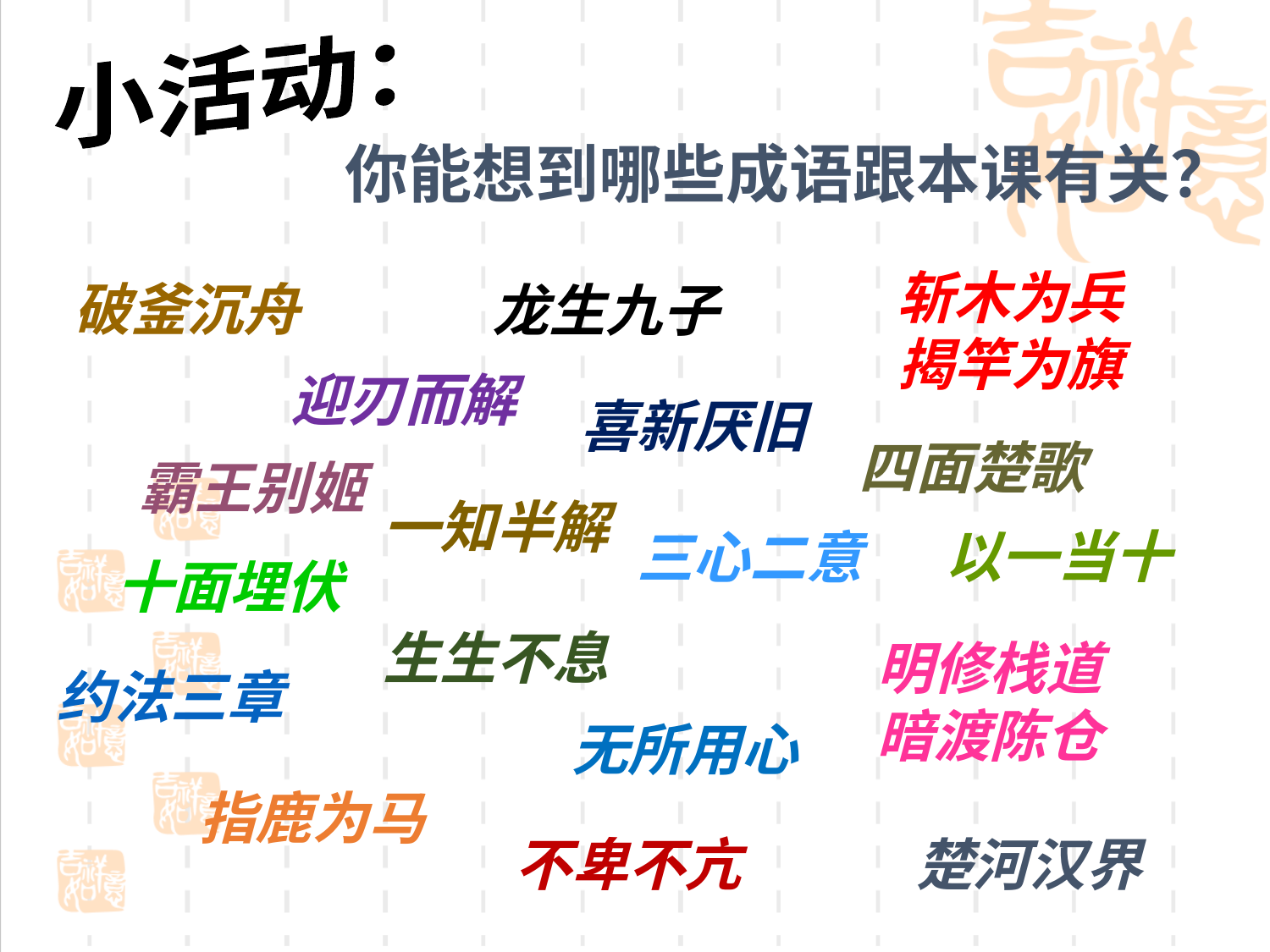

小活动：
你能想到哪些成语跟本课有关？
斩木为兵
揭竿为旗
破釜沉舟
龙生九子
迎刃而解
喜新厌旧
四面楚歌
霸王别姬
一知半解
以一当十
三心二意
十面埋伏
生生不息
明修栈道
暗渡陈仓
约法三章
无所用心
指鹿为马
不卑不亢
楚河汉界